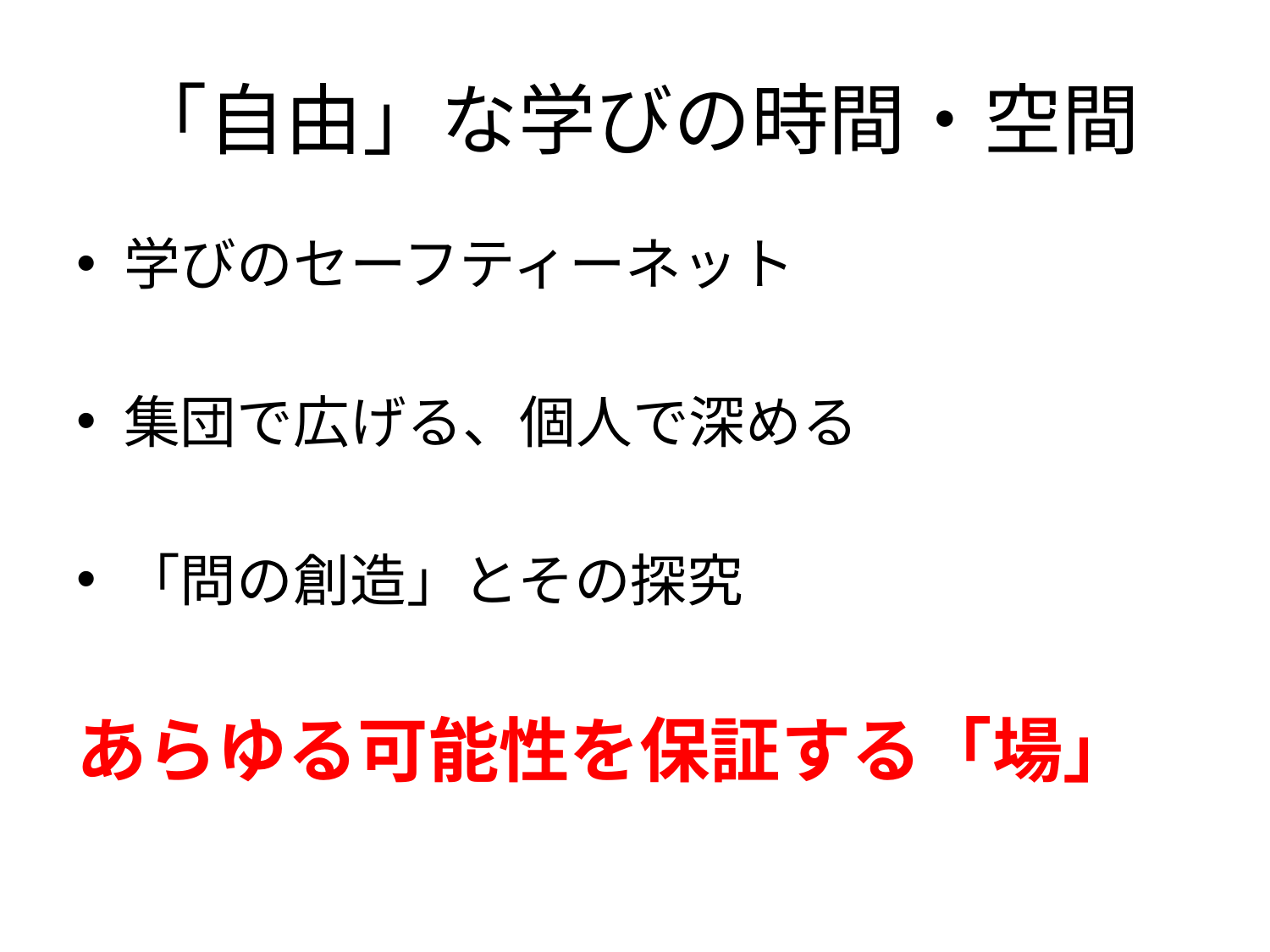

# 「自由」な学びの時間・空間
学びのセーフティーネット

集団で広げる、個人で深める

「問の創造」とその探究

あらゆる可能性を保証する「場」